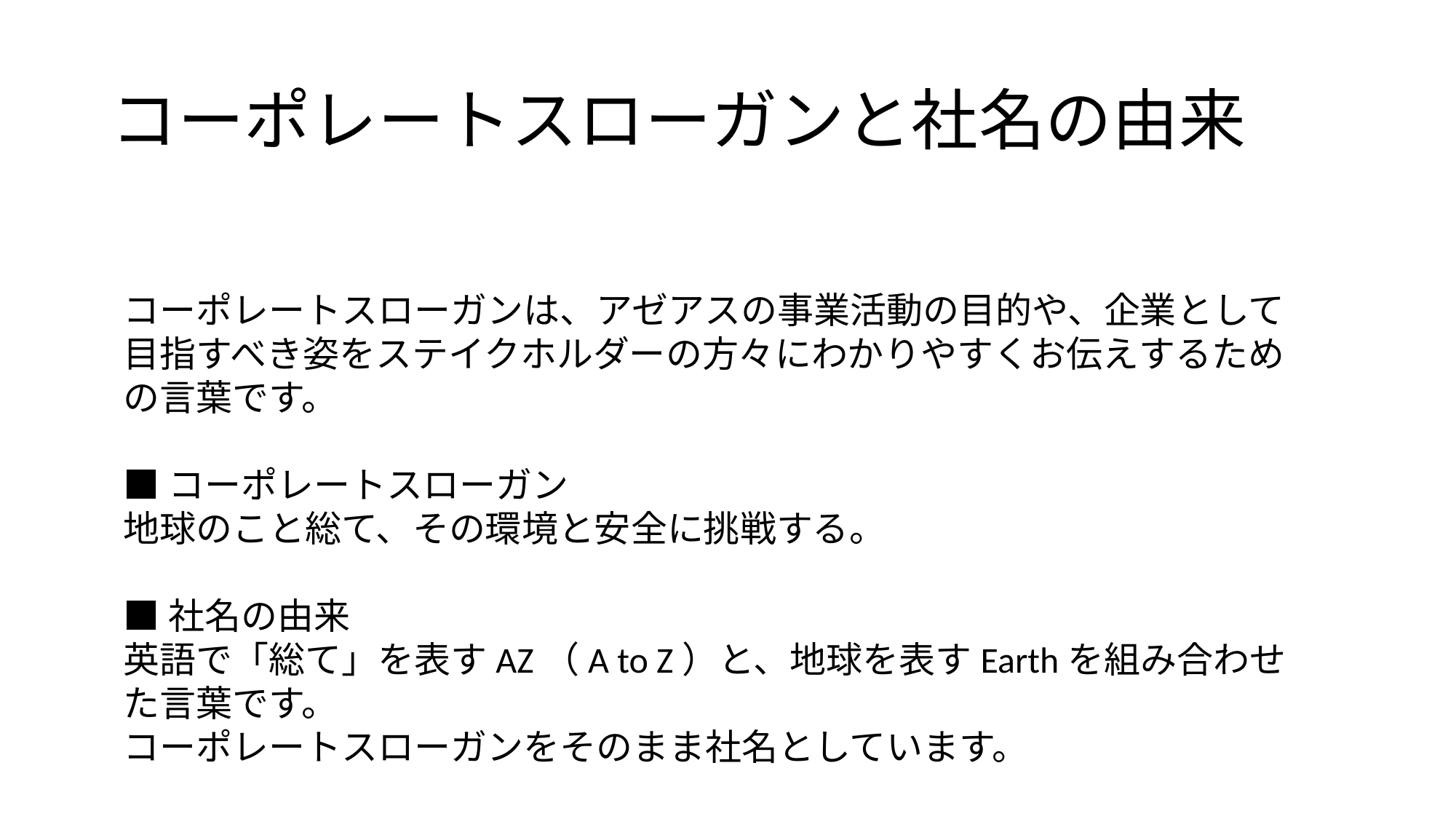

# コーポレートスローガンと社名の由来
コーポレートスローガンは、アゼアスの事業活動の目的や、企業として目指すべき姿をステイクホルダーの方々にわかりやすくお伝えするための言葉です。

■コーポレートスローガン
地球のこと総て、その環境と安全に挑戦する。

■社名の由来
英語で「総て」を表すAZ（A to Z）と、地球を表すEarthを組み合わせた言葉です。
コーポレートスローガンをそのまま社名としています。